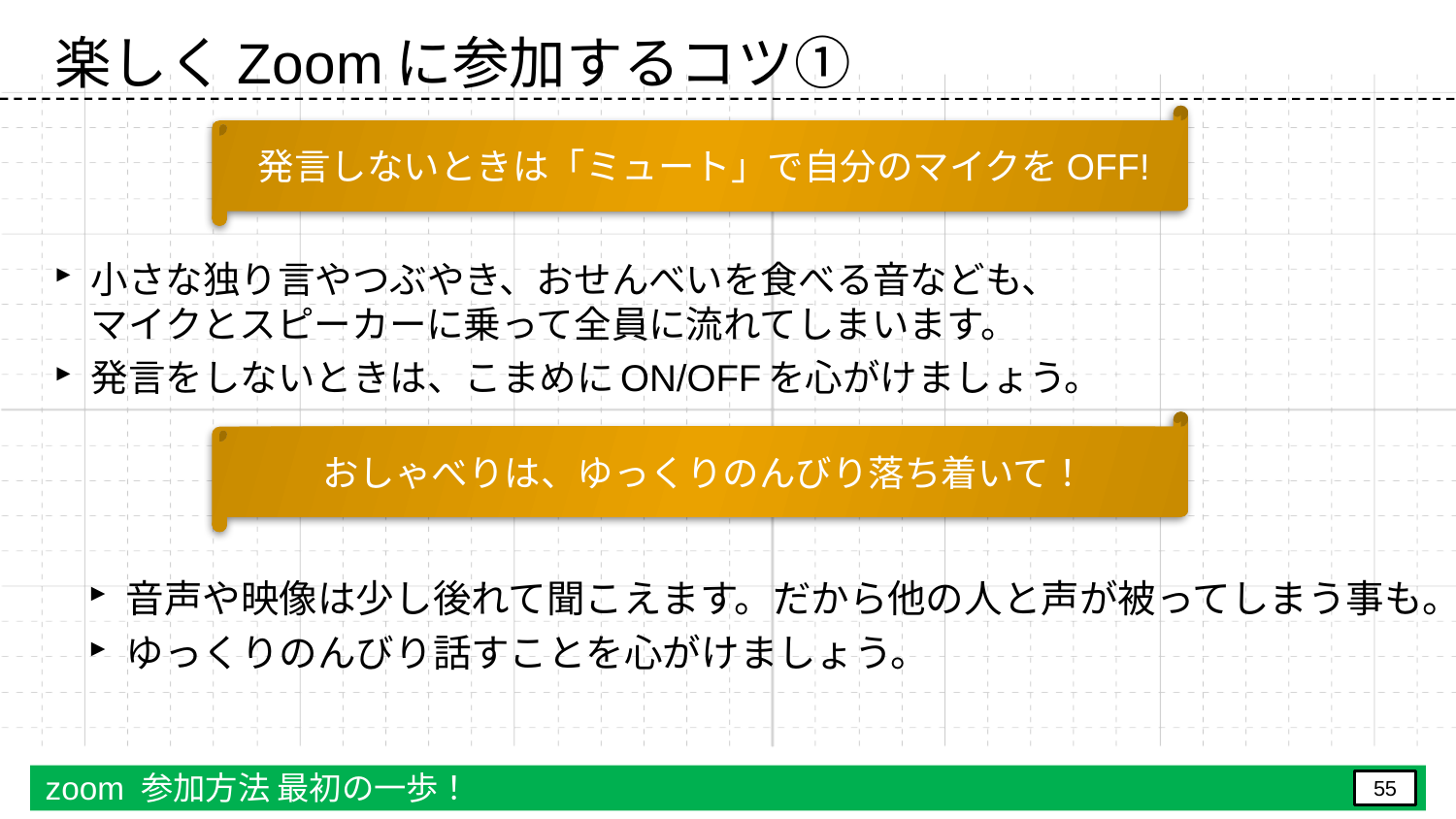

# 楽しくZoomに参加するコツ①
発言しないときは「ミュート」で自分のマイクをOFF!
小さな独り言やつぶやき、おせんべいを食べる音なども、
マイクとスピーカーに乗って全員に流れてしまいます。
発言をしないときは、こまめにON/OFFを心がけましょう。
おしゃべりは、ゆっくりのんびり落ち着いて！
音声や映像は少し後れて聞こえます。だから他の人と声が被ってしまう事も。
ゆっくりのんびり話すことを心がけましょう。
zoom 参加方法 最初の一歩！
55